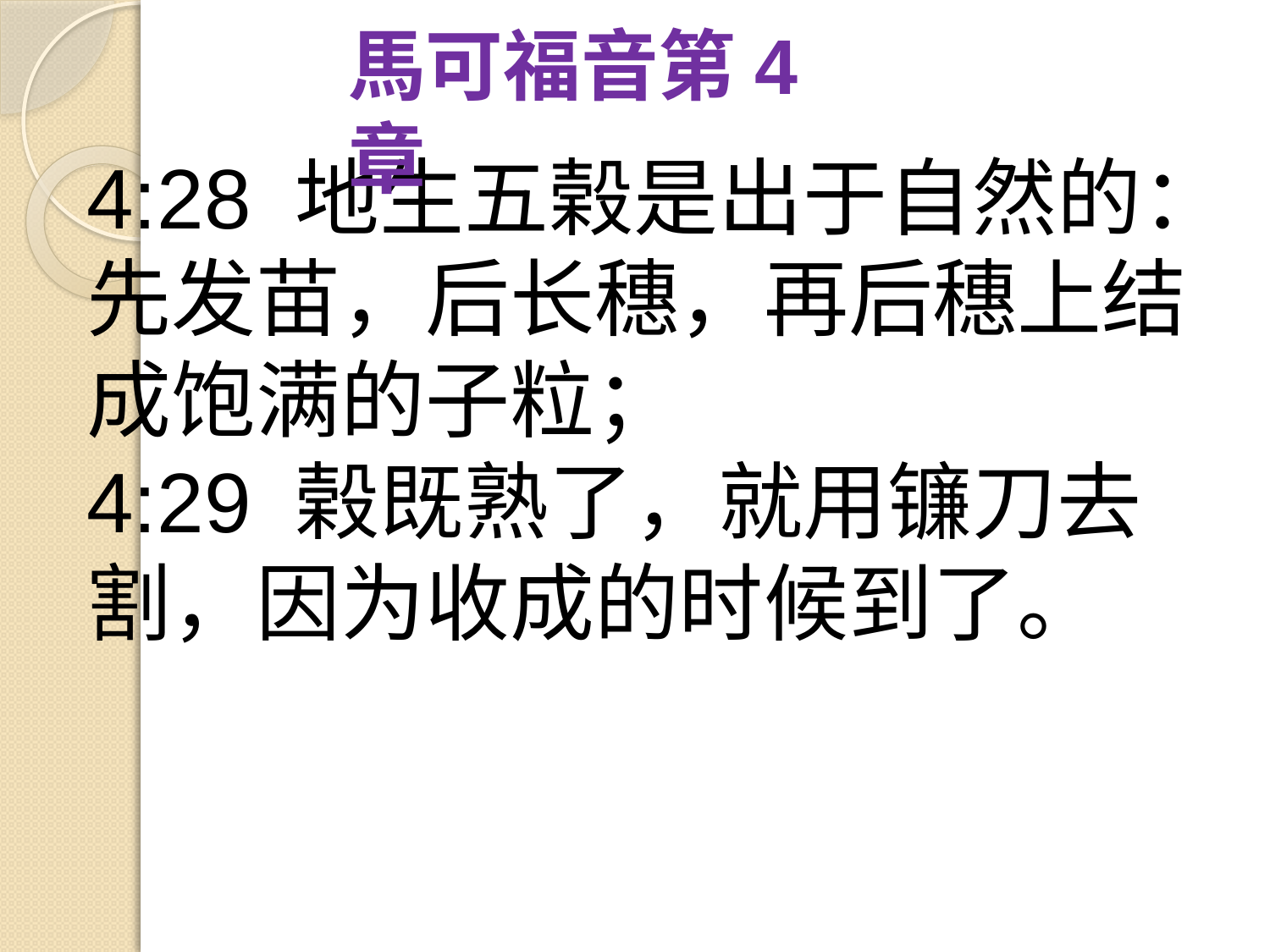

馬可福音第4章
4:28 地生五榖是出于自然的：先发苗，后长穗，再后穗上结成饱满的子粒；
4:29 榖既熟了，就用镰刀去割，因为收成的时候到了。